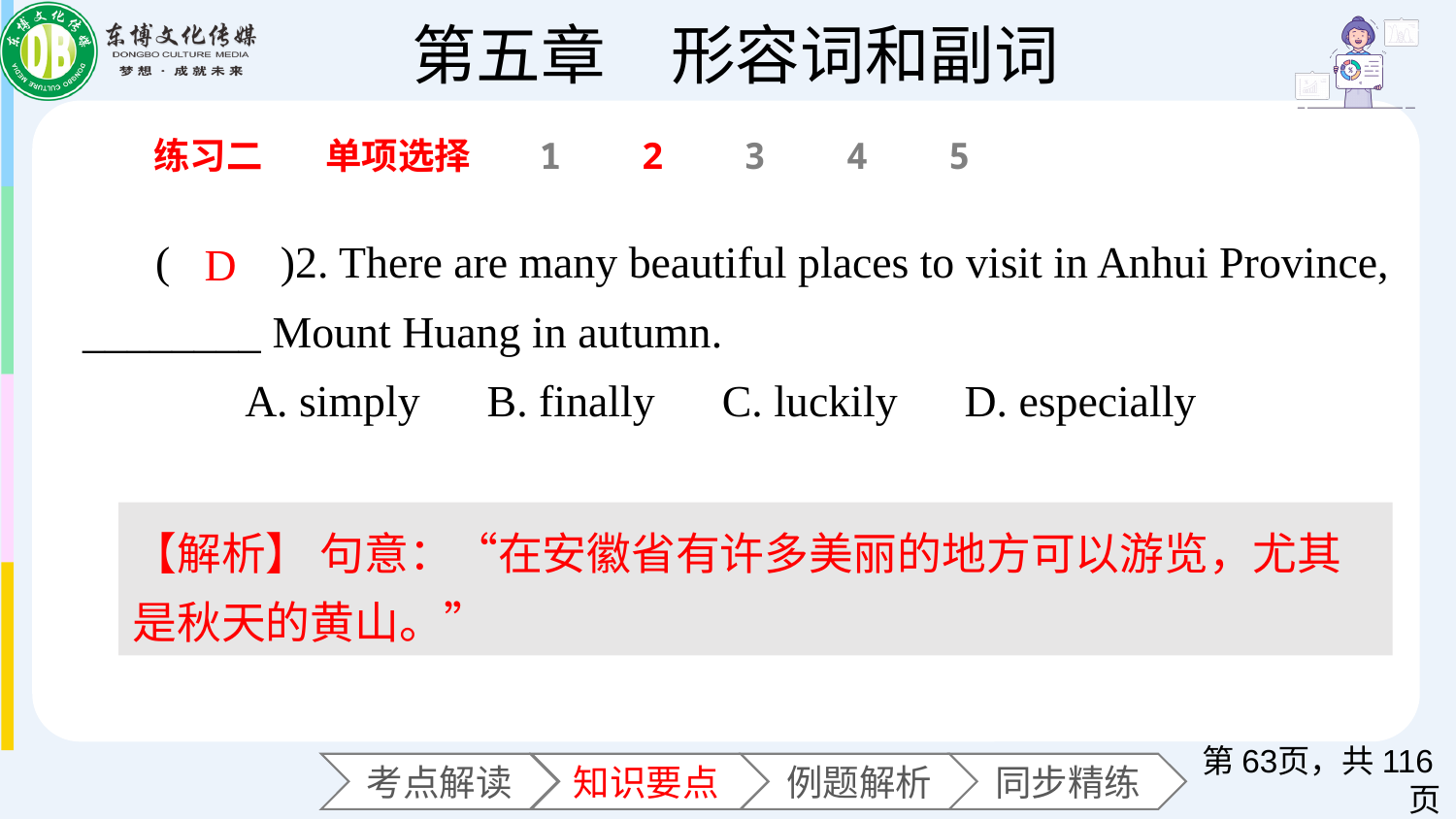

练习二
单项选择
1
2
3
4
5
(　　)2. There are many beautiful places to visit in Anhui Province, ________ Mount Huang in autumn.
        A. simply      B. finally      C. luckily      D. especially
D
【解析】 句意：“在安徽省有许多美丽的地方可以游览，尤其是秋天的黄山。”
第63页，共116页